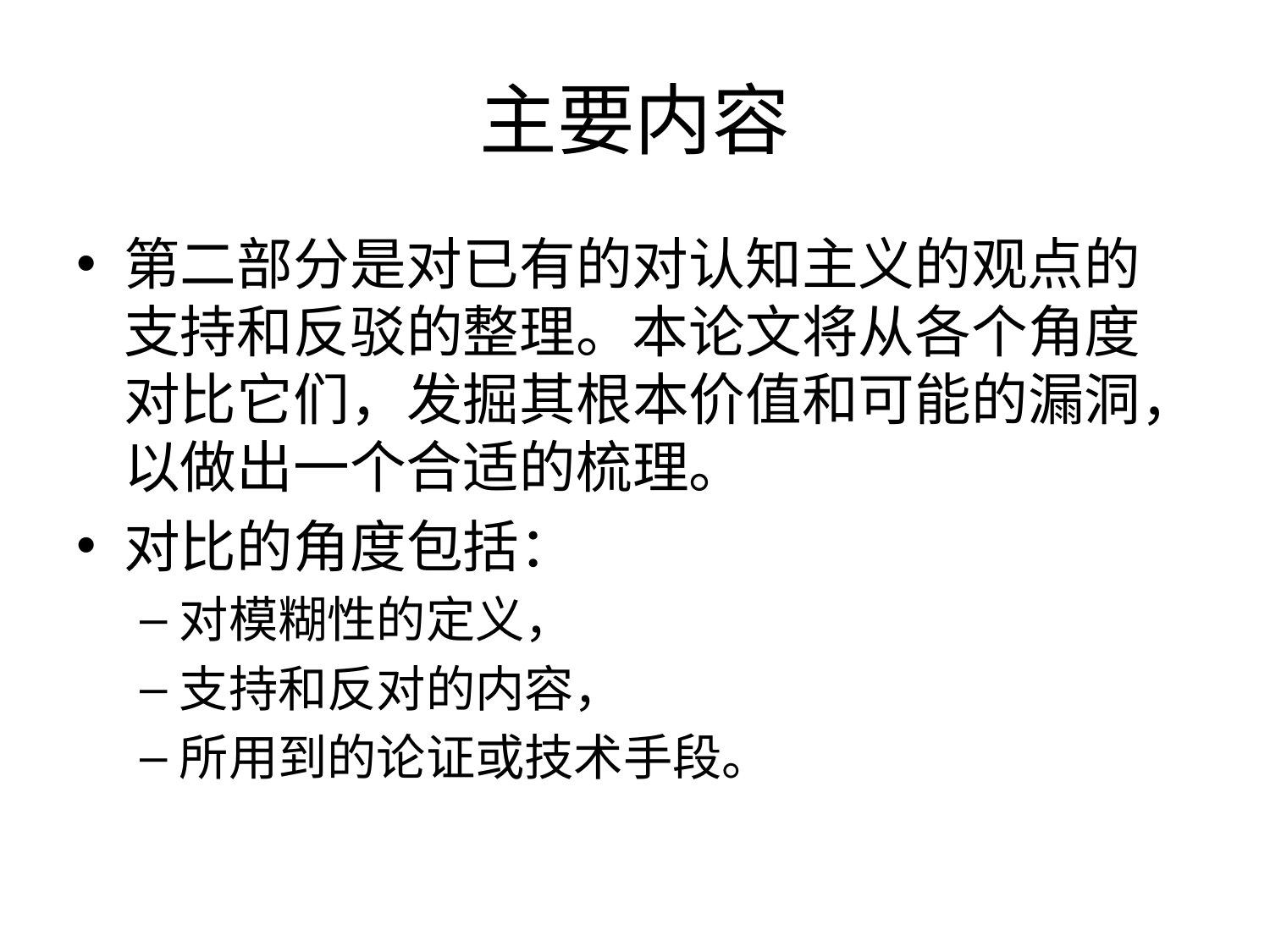

# 主要内容
第二部分是对已有的对认知主义的观点的支持和反驳的整理。本论文将从各个角度对比它们，发掘其根本价值和可能的漏洞，以做出一个合适的梳理。
对比的角度包括：
对模糊性的定义，
支持和反对的内容，
所用到的论证或技术手段。